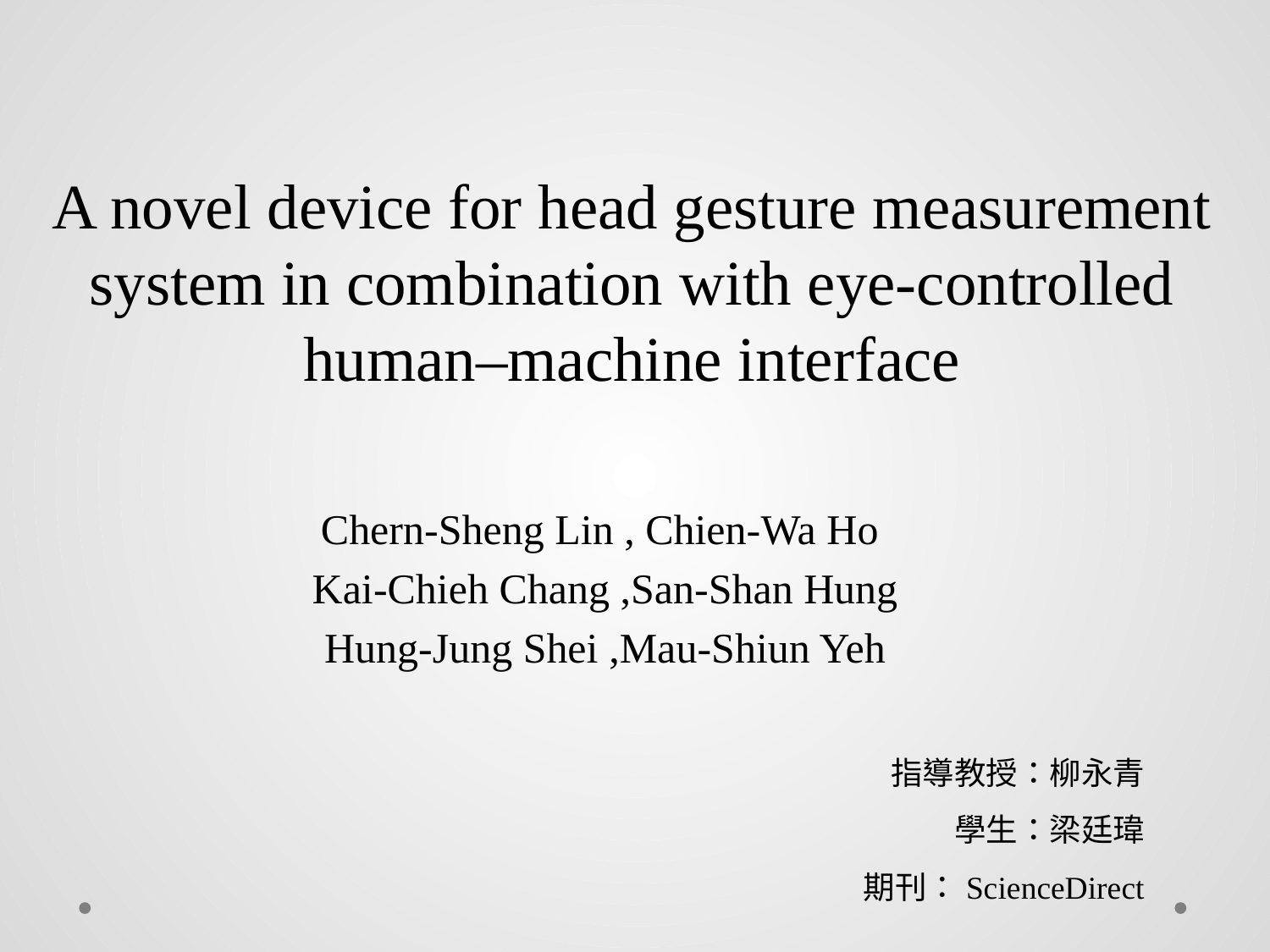

# A novel device for head gesture measurement system in combination with eye-controlled human–machine interface
Chern-Sheng Lin , Chien-Wa Ho
 Kai-Chieh Chang ,San-Shan Hung
 Hung-Jung Shei ,Mau-Shiun Yeh

指導教授：柳永青
學生：梁廷瑋
期刊：ScienceDirect